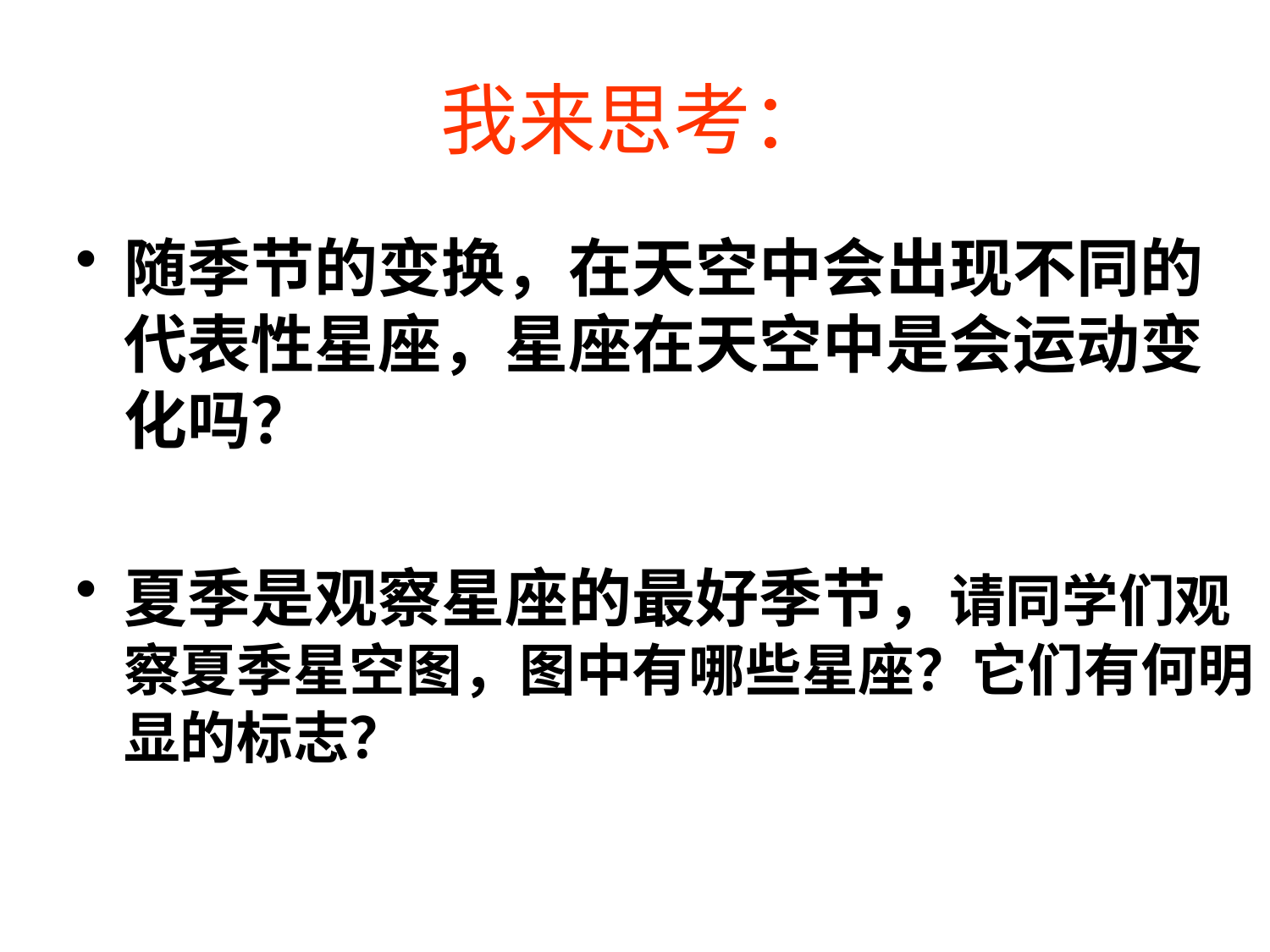

# 我来思考：
随季节的变换，在天空中会出现不同的代表性星座，星座在天空中是会运动变化吗？

夏季是观察星座的最好季节，请同学们观察夏季星空图，图中有哪些星座？它们有何明显的标志？